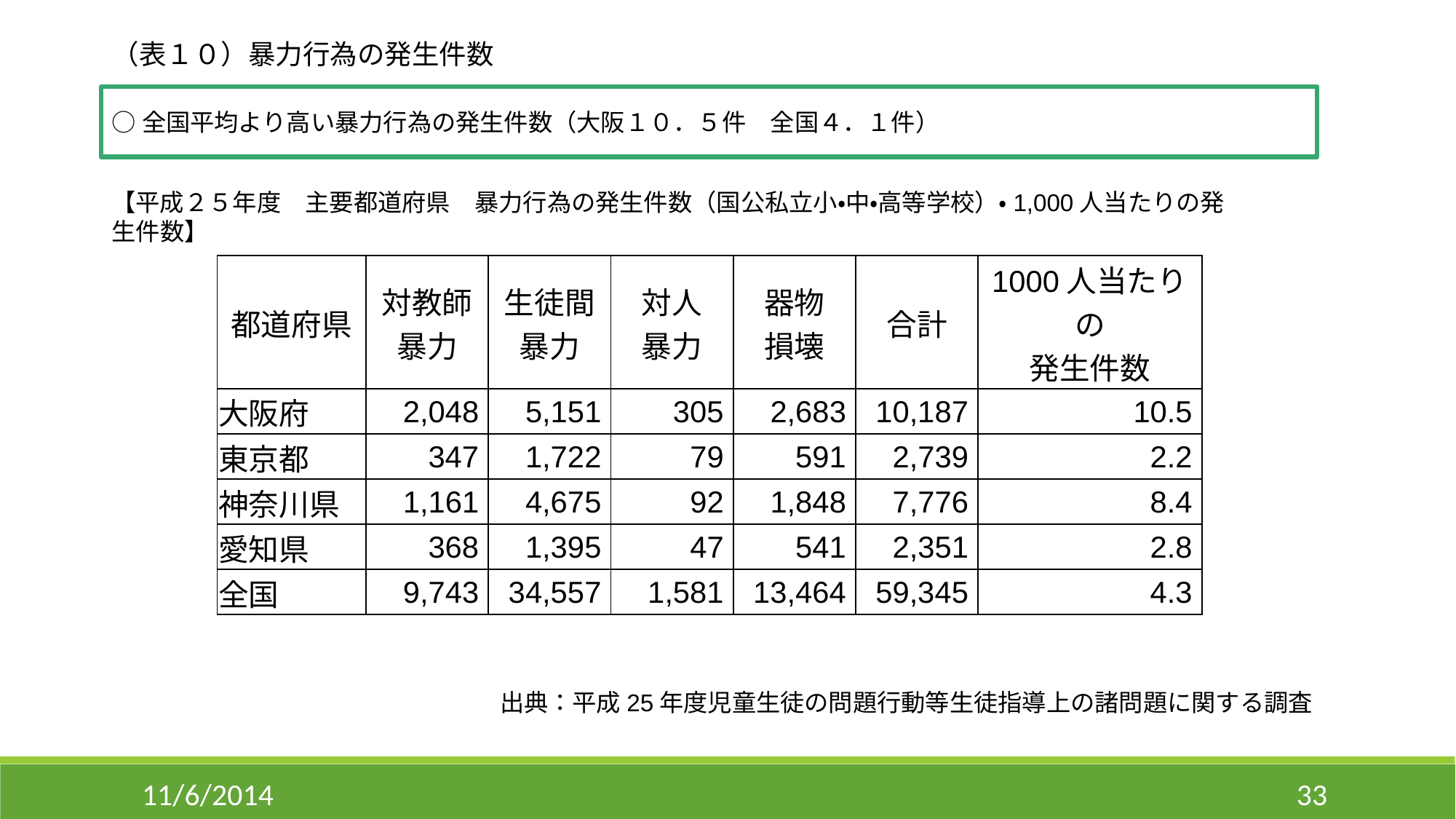

（表１０）暴力行為の発生件数
○全国平均より高い暴力行為の発生件数（大阪１０．５件　全国４．１件）
【平成２５年度　主要都道府県　暴力行為の発生件数（国公私立小・中・高等学校）・1,000人当たりの発生件数】
| 都道府県 | 対教師 暴力 | 生徒間 暴力 | 対人 暴力 | 器物 損壊 | 合計 | 1000人当たりの 発生件数 |
| --- | --- | --- | --- | --- | --- | --- |
| 大阪府 | 2,048 | 5,151 | 305 | 2,683 | 10,187 | 10.5 |
| 東京都 | 347 | 1,722 | 79 | 591 | 2,739 | 2.2 |
| 神奈川県 | 1,161 | 4,675 | 92 | 1,848 | 7,776 | 8.4 |
| 愛知県 | 368 | 1,395 | 47 | 541 | 2,351 | 2.8 |
| 全国 | 9,743 | 34,557 | 1,581 | 13,464 | 59,345 | 4.3 |
出典：平成25年度児童生徒の問題行動等生徒指導上の諸問題に関する調査
11/6/2014
33